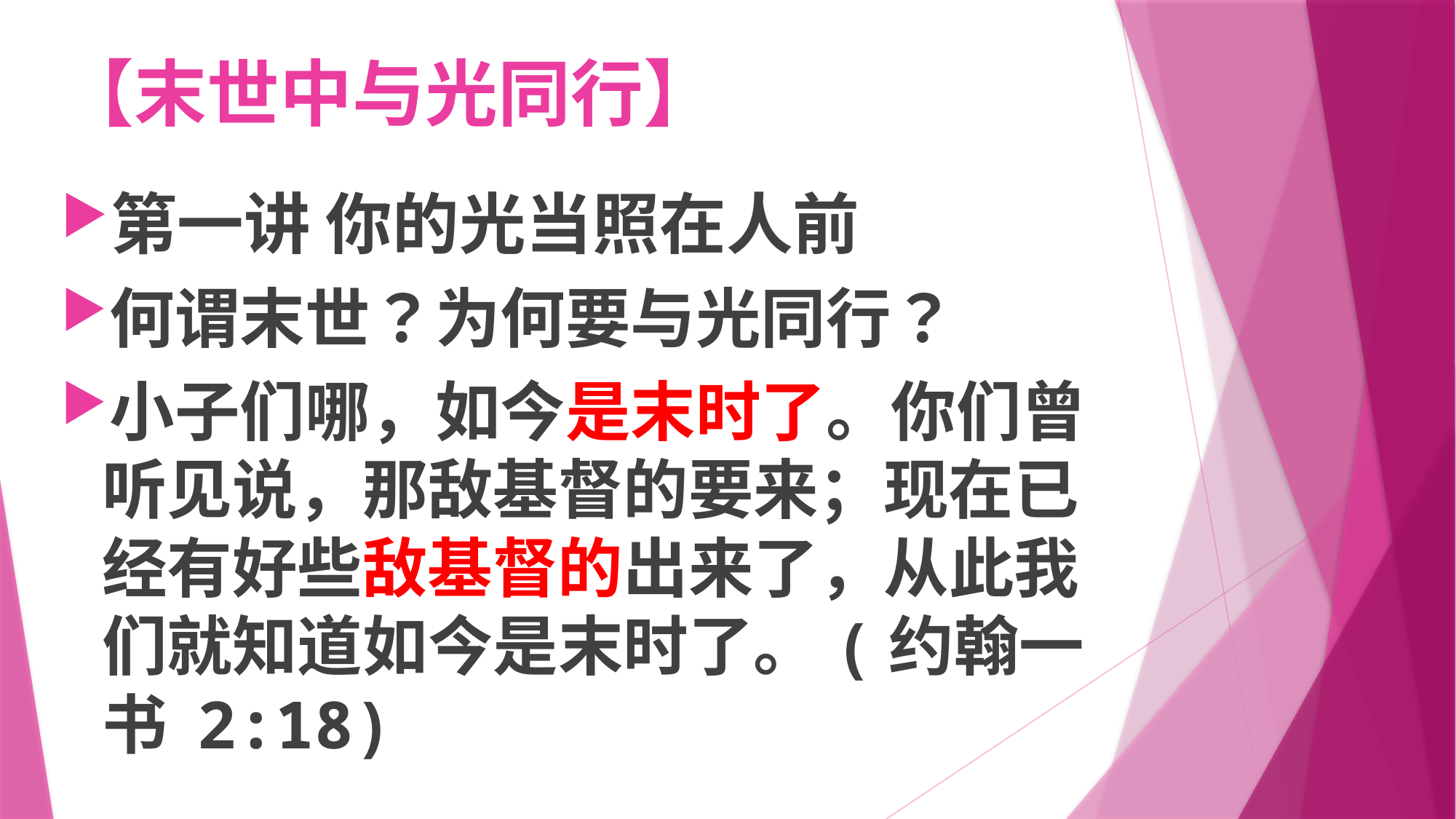

# 【末世中与光同行】
第一讲 你的光当照在人前
何谓末世？为何要与光同行？
小子们哪，如今是末时了。你们曾听见说，那敌基督的要来；现在已经有好些敌基督的出来了，从此我们就知道如今是末时了。(约翰一书 2:18)